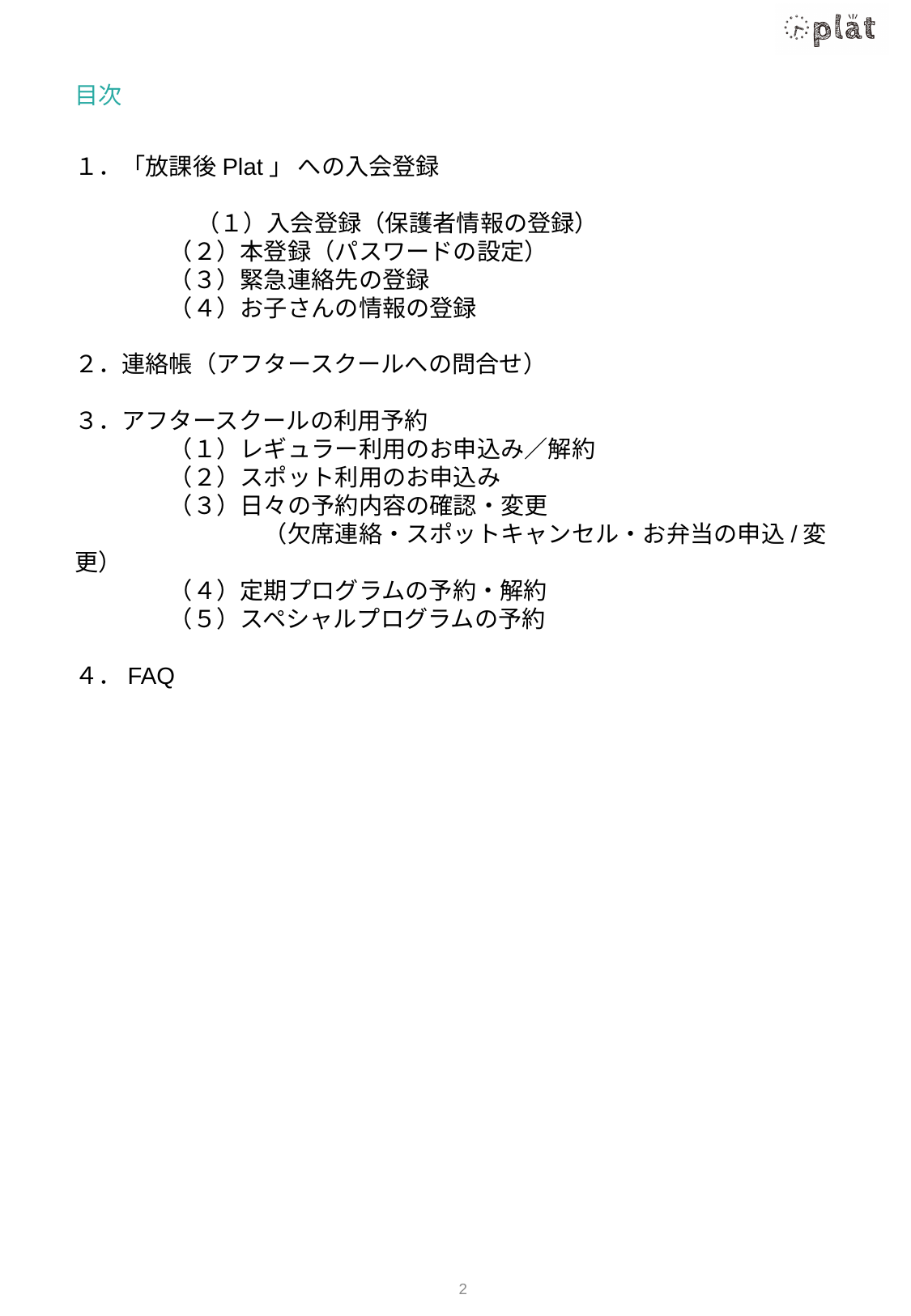

# 目次
１．「放課後Plat」 への入会登録

	（１）入会登録（保護者情報の登録）
　　　　（２）本登録（パスワードの設定）
　　　　（３）緊急連絡先の登録
　　　　（４）お子さんの情報の登録

２．連絡帳（アフタースクールへの問合せ）

３．アフタースクールの利用予約
　　　　（１）レギュラー利用のお申込み／解約
　　　　（２）スポット利用のお申込み
　　　　（３）日々の予約内容の確認・変更
　　　　　　　　（欠席連絡・スポットキャンセル・お弁当の申込/変更）
　　　　（４）定期プログラムの予約・解約
　　　　（５）スペシャルプログラムの予約

４．FAQ

2